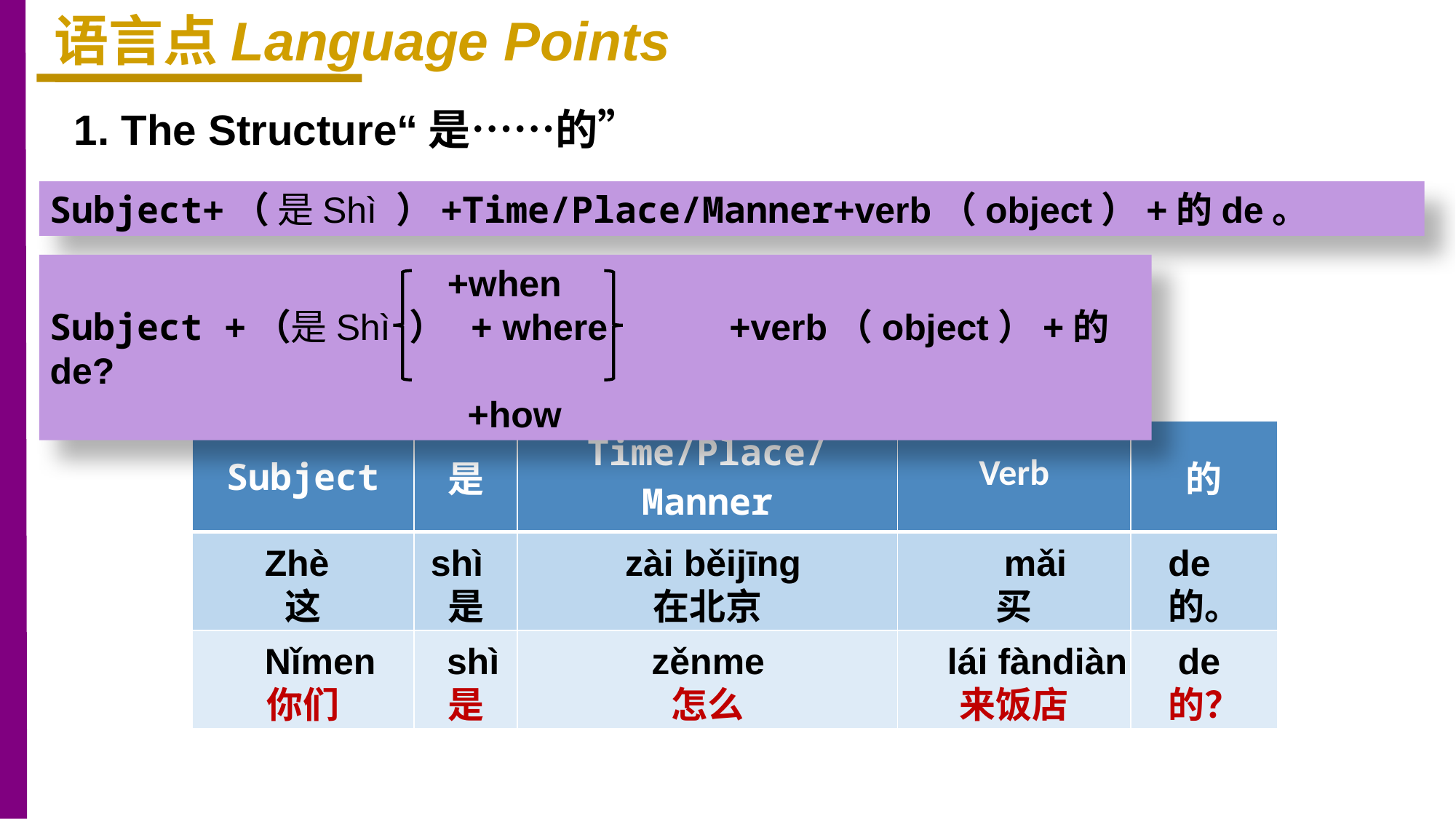

语言点Language Points
1. The Structure“是……的”
Subject+（ 是Shì ）+Time/Place/Manner+verb（object）+的de。
                                       +when
Subject +（是Shì ）  + where            +verb（object）+的de?
                                         +how

| Subject | 是 | Time/Place/Manner | Verb | 的 |
| --- | --- | --- | --- | --- |
| 这 | 是 | 在北京 | 买 | 的。 |
| 你们 | 是 | 怎么 | 来饭店 | 的？ |
Zhè          shì              zài běijīng                    mǎi          de
Nǐmen       shì               zěnme                  lái fàndiàn     de